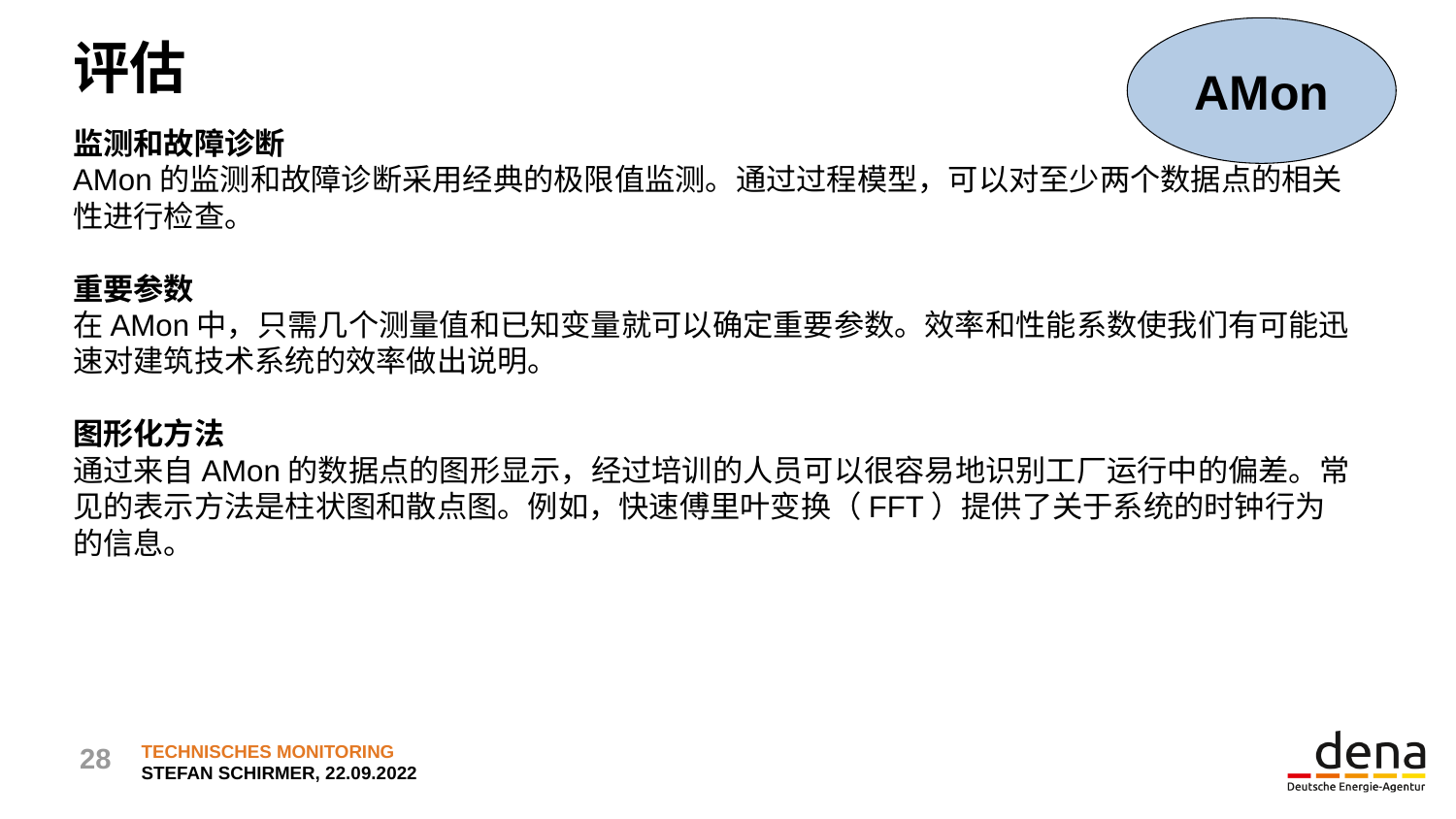

AMon
# 评估
监测和故障诊断
AMon的监测和故障诊断采用经典的极限值监测。通过过程模型，可以对至少两个数据点的相关性进行检查。

重要参数
在AMon中，只需几个测量值和已知变量就可以确定重要参数。效率和性能系数使我们有可能迅速对建筑技术系统的效率做出说明。

图形化方法
通过来自AMon的数据点的图形显示，经过培训的人员可以很容易地识别工厂运行中的偏差。常见的表示方法是柱状图和散点图。例如，快速傅里叶变换（FFT）提供了关于系统的时钟行为的信息。